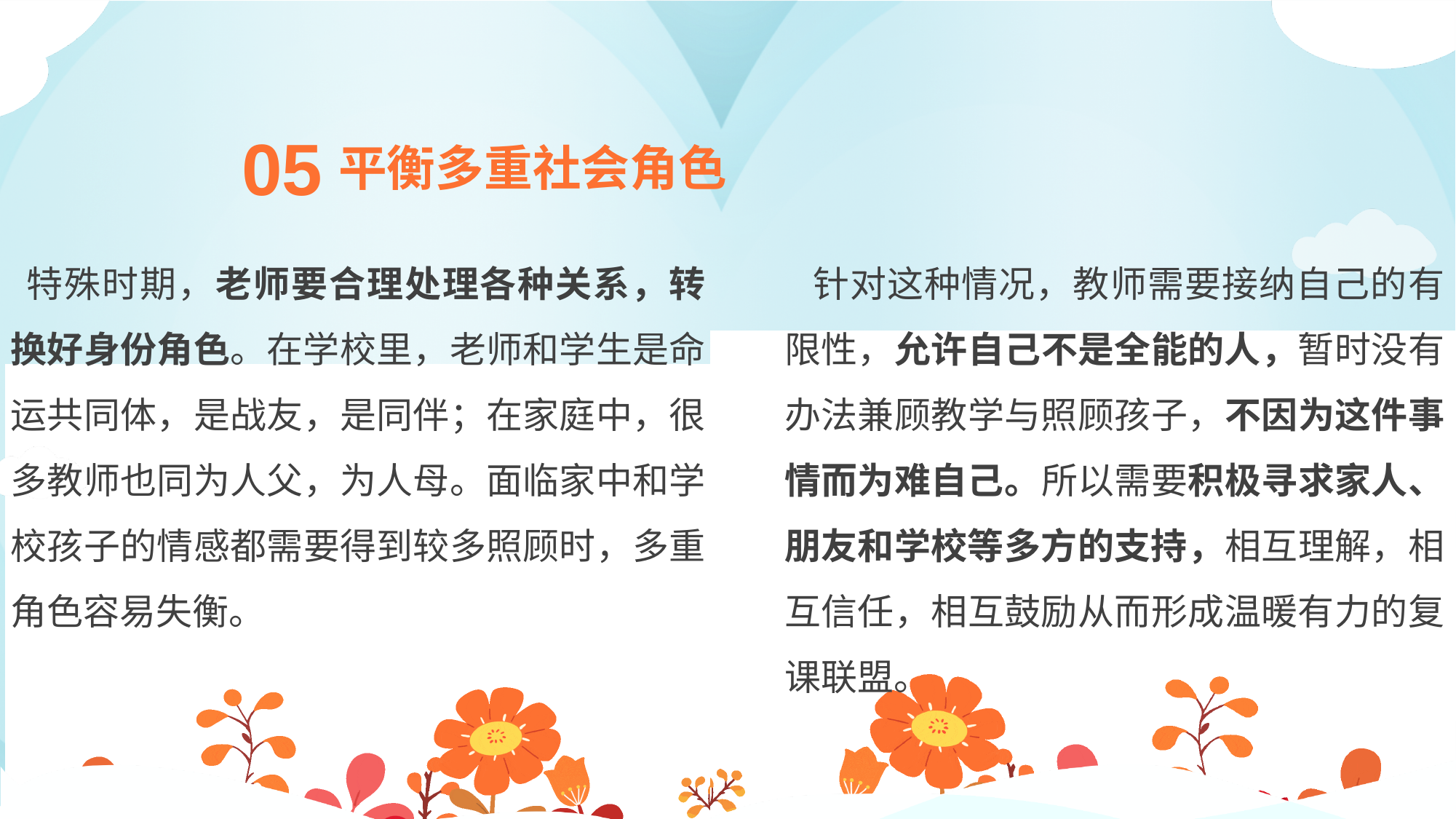

05
平衡多重社会角色
 特殊时期，老师要合理处理各种关系，转换好身份角色。在学校里，老师和学生是命运共同体，是战友，是同伴；在家庭中，很多教师也同为人父，为人母。面临家中和学校孩子的情感都需要得到较多照顾时，多重角色容易失衡。
   针对这种情况，教师需要接纳自己的有限性，允许自己不是全能的人，暂时没有办法兼顾教学与照顾孩子，不因为这件事情而为难自己。所以需要积极寻求家人、朋友和学校等多方的支持，相互理解，相互信任，相互鼓励从而形成温暖有力的复课联盟。